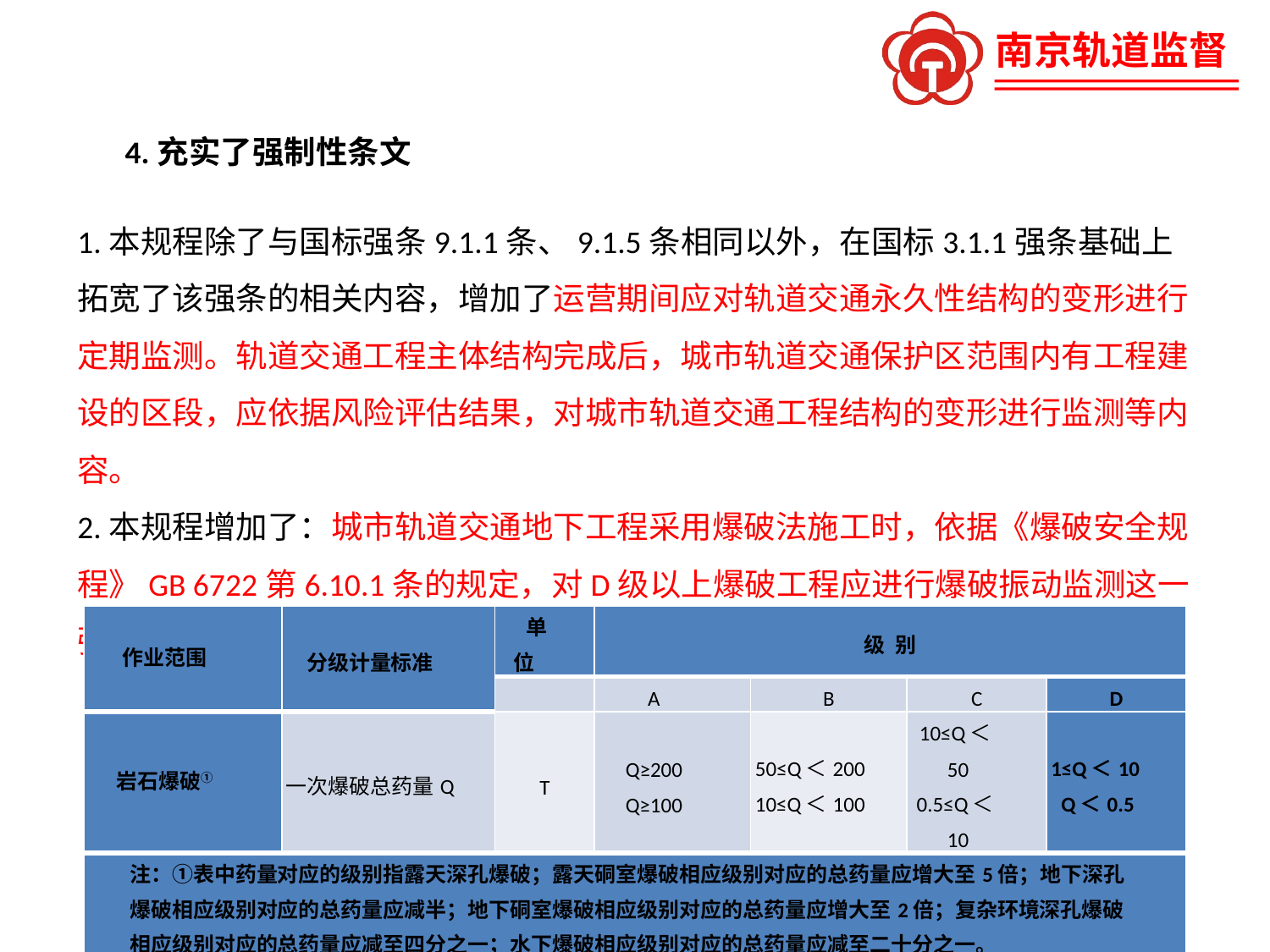

4.充实了强制性条文
1.本规程除了与国标强条9.1.1条、9.1.5条相同以外，在国标3.1.1强条基础上拓宽了该强条的相关内容，增加了运营期间应对轨道交通永久性结构的变形进行定期监测。轨道交通工程主体结构完成后，城市轨道交通保护区范围内有工程建设的区段，应依据风险评估结果，对城市轨道交通工程结构的变形进行监测等内容。
2.本规程增加了：城市轨道交通地下工程采用爆破法施工时，依据《爆破安全规程》GB 6722第6.10.1条的规定，对D级以上爆破工程应进行爆破振动监测这一强条内容。

| 作业范围 | 分级计量标准 | 单位 | 级 别 |  |  |  |
| --- | --- | --- | --- | --- | --- | --- |
|  |  |  | A | B | C | D |
| 岩石爆破① | 一次爆破总药量Q | T | Q≥200 Q≥100 | 50≤Q＜200 10≤Q＜100 | 10≤Q＜50 0.5≤Q＜10 | 1≤Q＜10 Q＜0.5 |
| 注：①表中药量对应的级别指露天深孔爆破；露天硐室爆破相应级别对应的总药量应增大至5倍；地下深孔爆破相应级别对应的总药量应减半；地下硐室爆破相应级别对应的总药量应增大至2倍；复杂环境深孔爆破相应级别对应的总药量应减至四分之一；水下爆破相应级别对应的总药量应减至二十分之一。 Q——kg， |  |  |  |  |  |  |